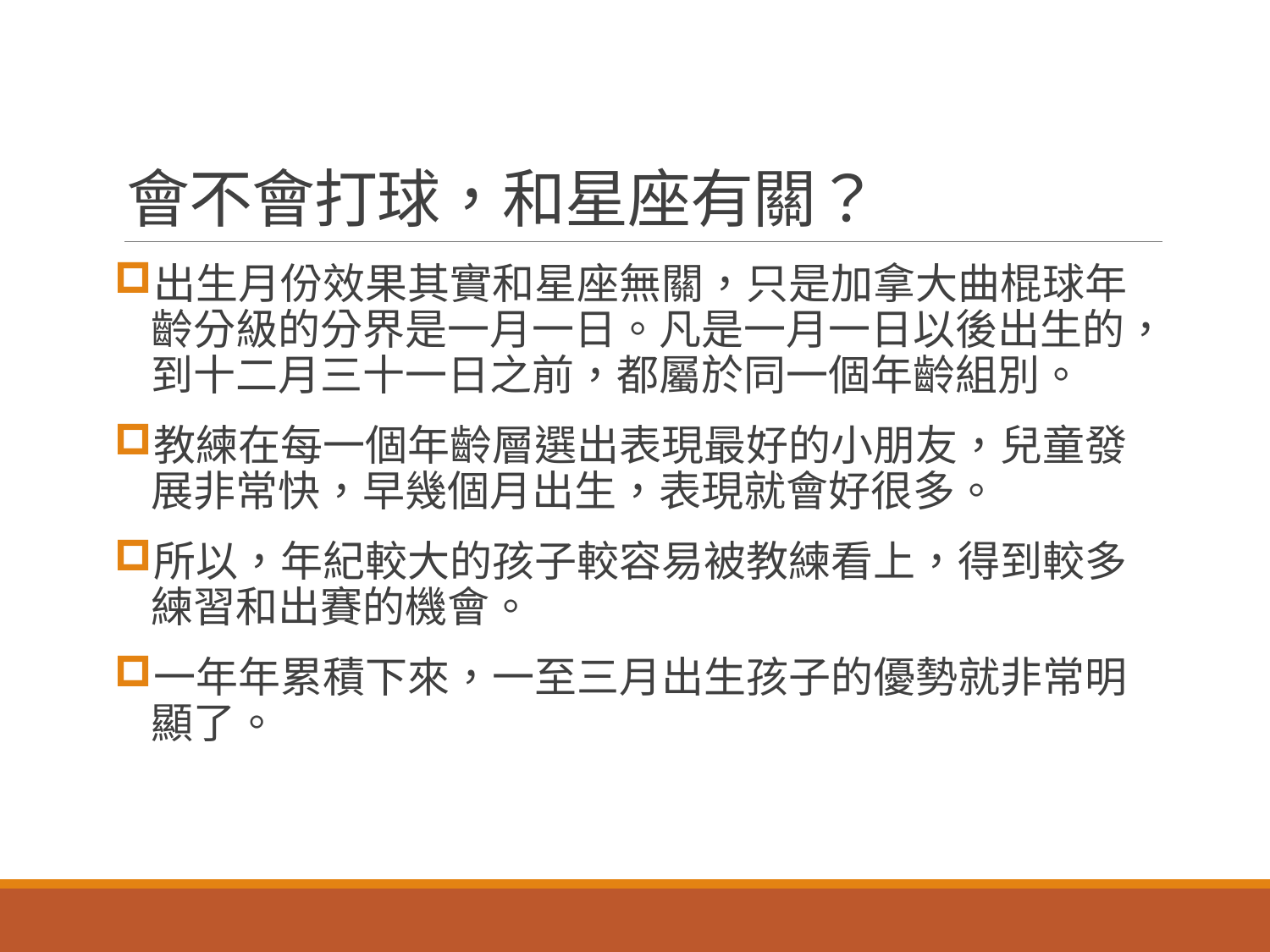

# 會不會打球，和星座有關？
出生月份效果其實和星座無關，只是加拿大曲棍球年齡分級的分界是一月一日。凡是一月一日以後出生的，到十二月三十一日之前，都屬於同一個年齡組別。
教練在每一個年齡層選出表現最好的小朋友，兒童發展非常快，早幾個月出生，表現就會好很多。
所以，年紀較大的孩子較容易被教練看上，得到較多練習和出賽的機會。
一年年累積下來，一至三月出生孩子的優勢就非常明顯了。